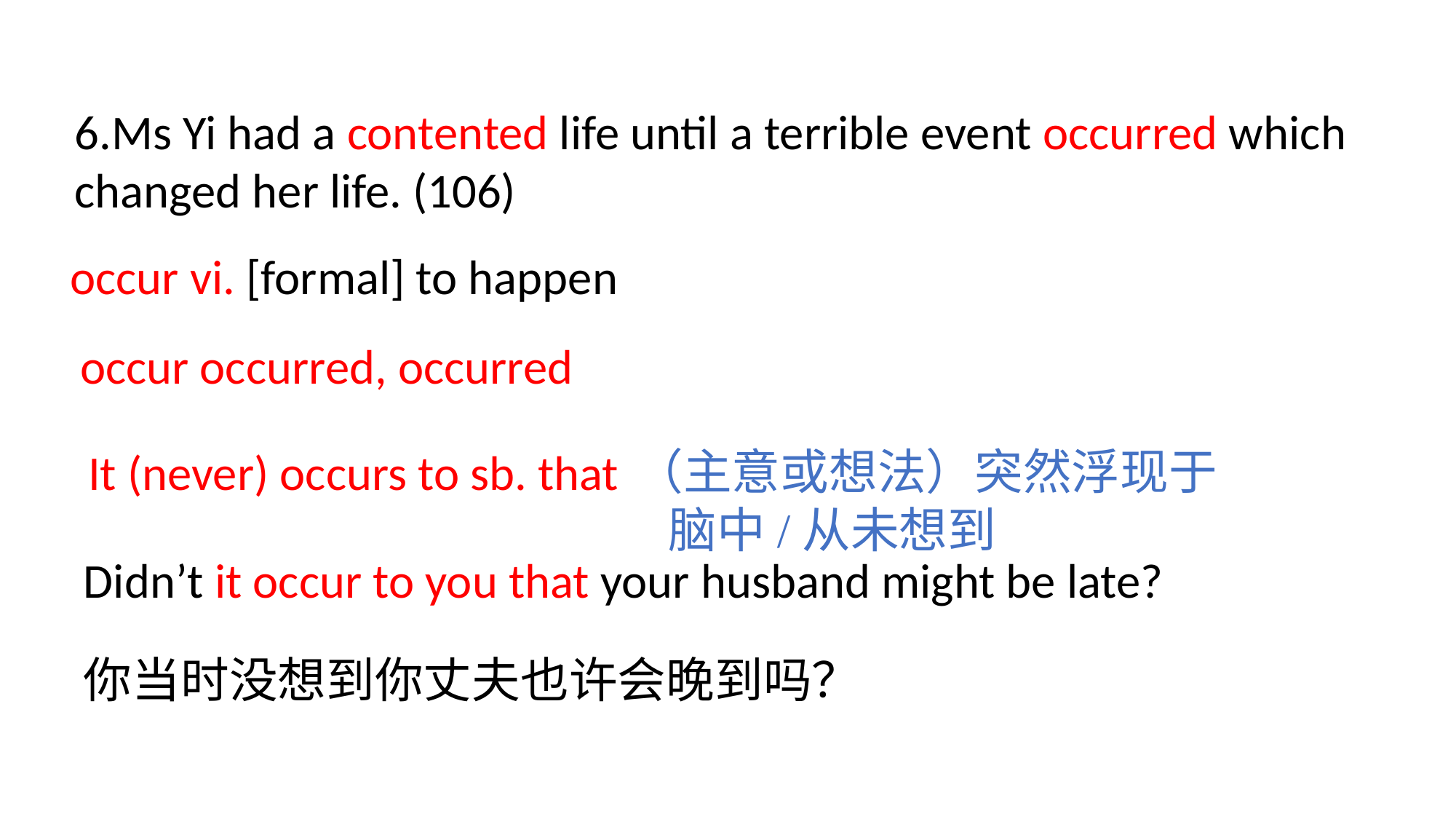

6.Ms Yi had a contented life until a terrible event occurred which changed her life. (106)
# occur vi. [formal] to happen
   occur occurred, occurred

（主意或想法）突然浮现于
  脑中/从未想到
It (never) occurs to sb. that

Didn’t it occur to you that your husband might be late?

你当时没想到你丈夫也许会晚到吗？